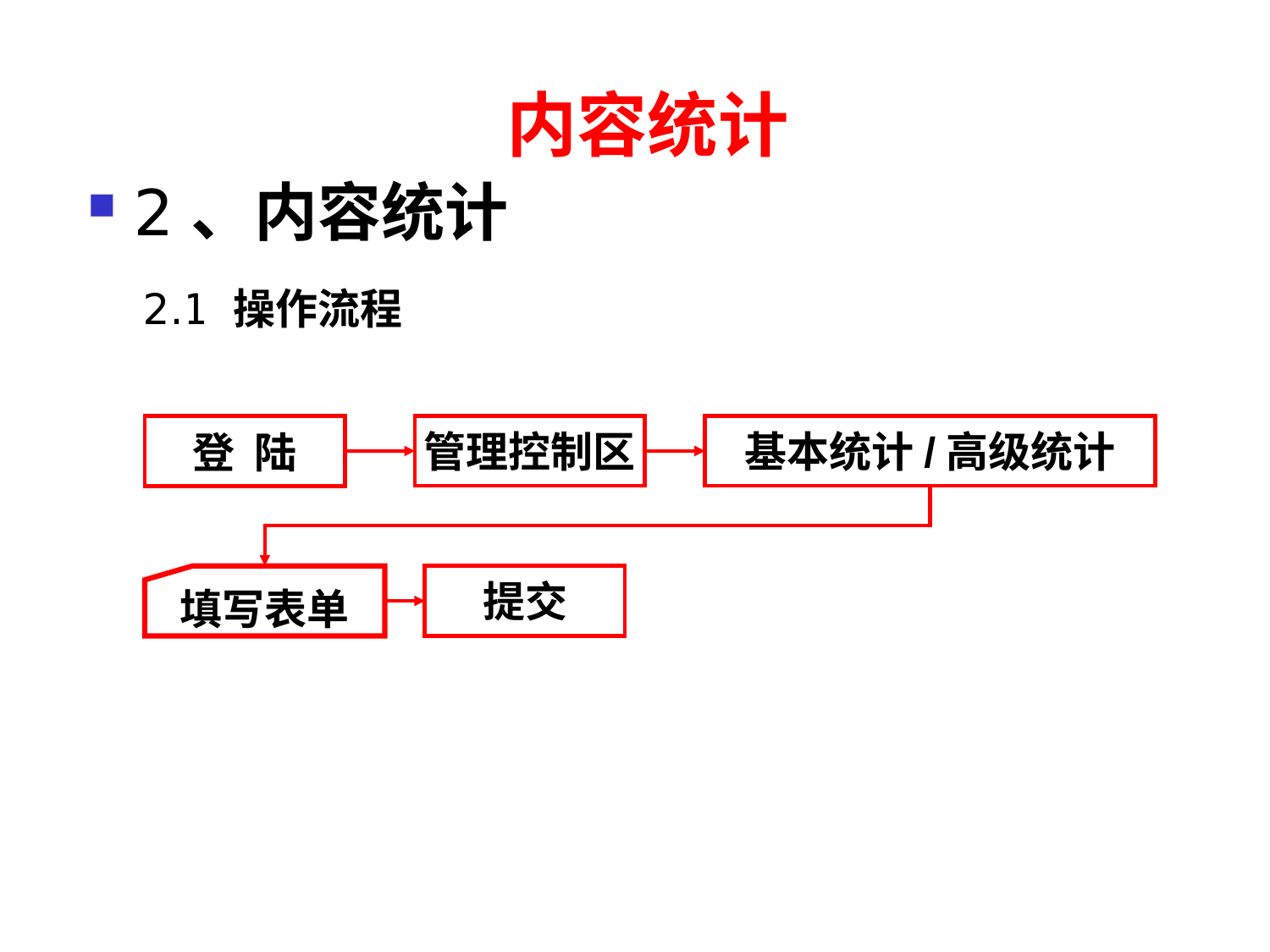

内容统计
2、内容统计
   2.1 操作流程
登  陆
管理控制区
基本统计/高级统计
填写表单
提交